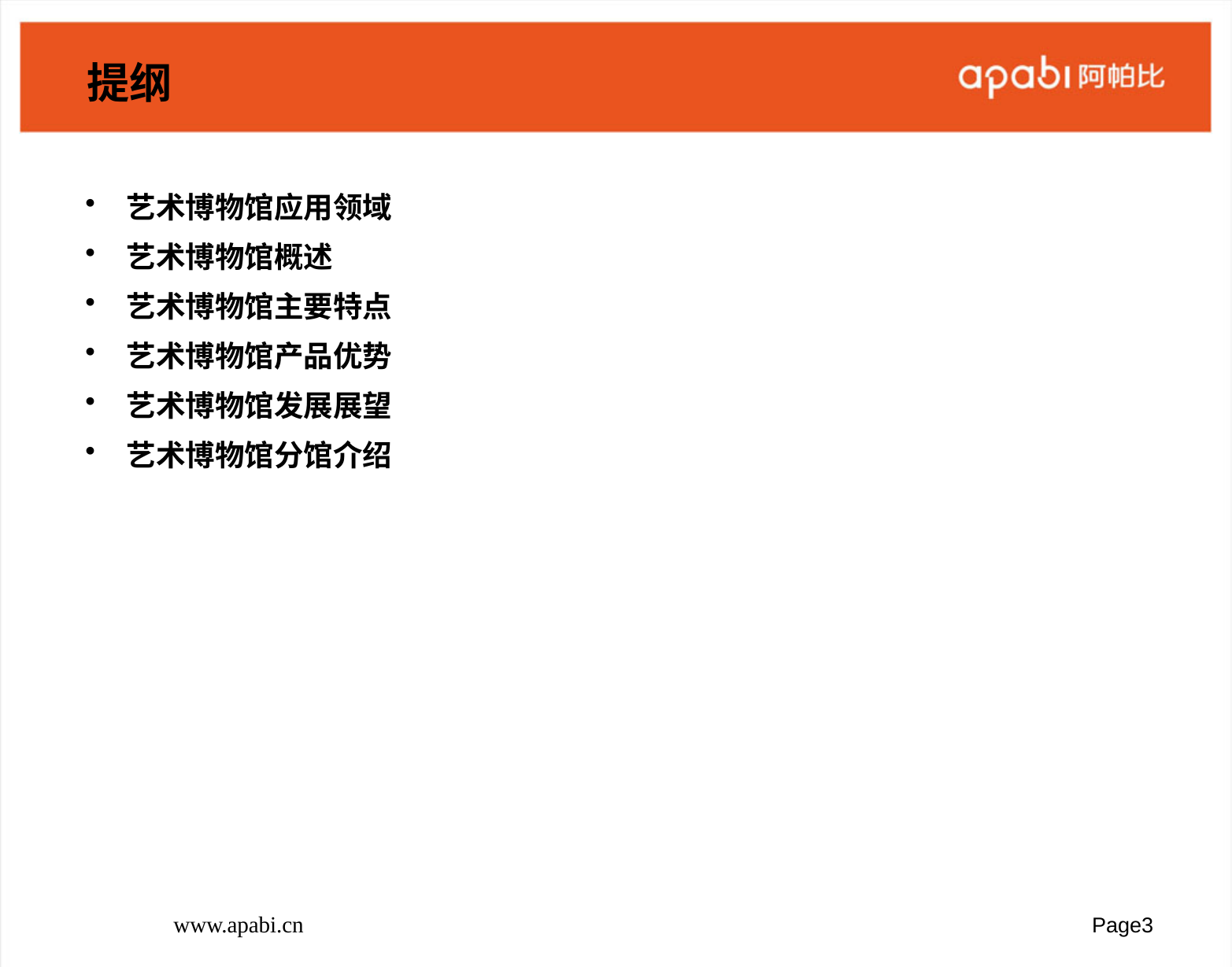

# 提纲
艺术博物馆应用领域
艺术博物馆概述
艺术博物馆主要特点
艺术博物馆产品优势
艺术博物馆发展展望
艺术博物馆分馆介绍
www.apabi.cn
Page3